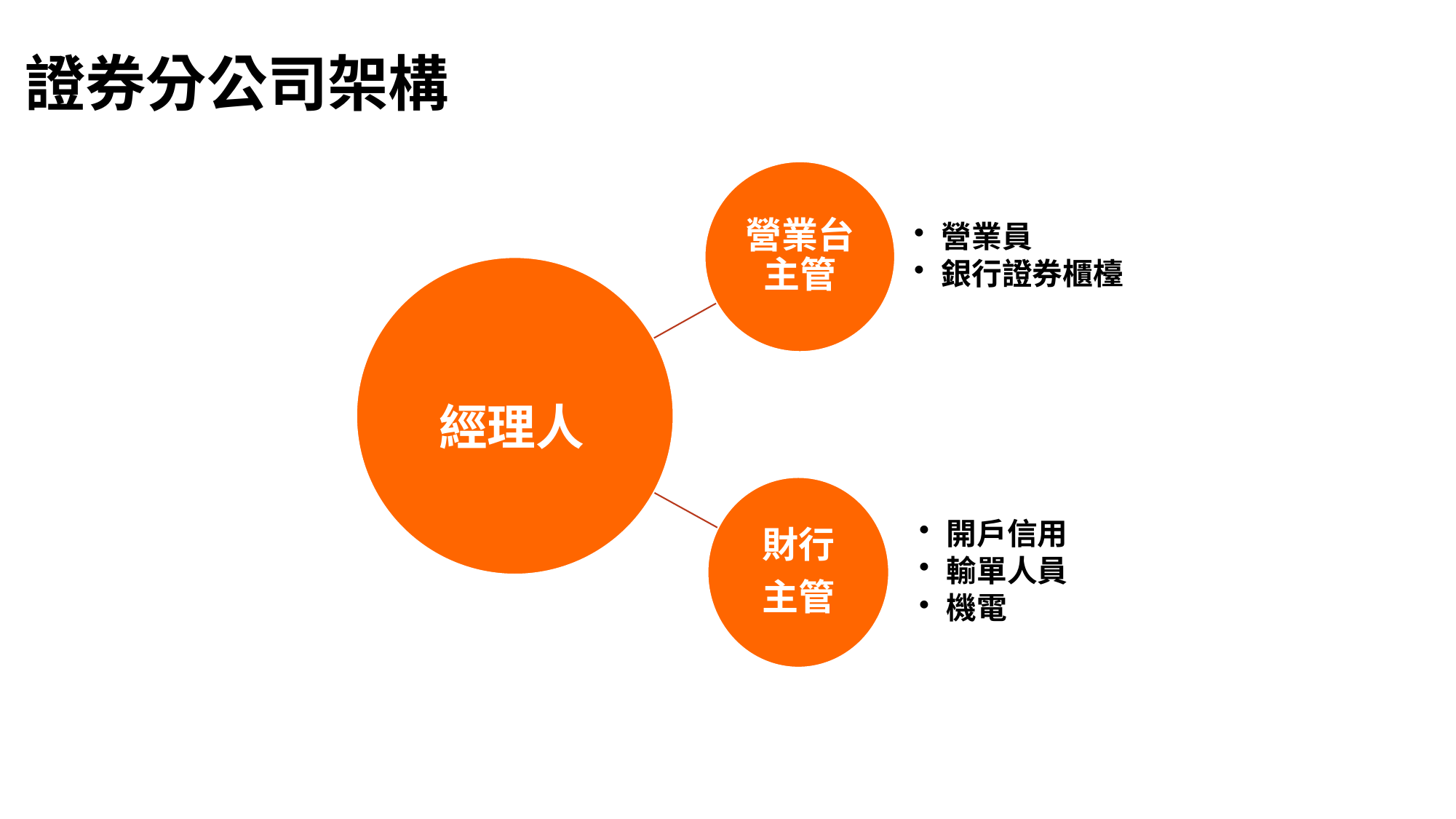

證券分公司架構
營業台主管
營業員
銀行證券櫃檯
財行
主管
開戶信用
輸單人員
機電

經理人